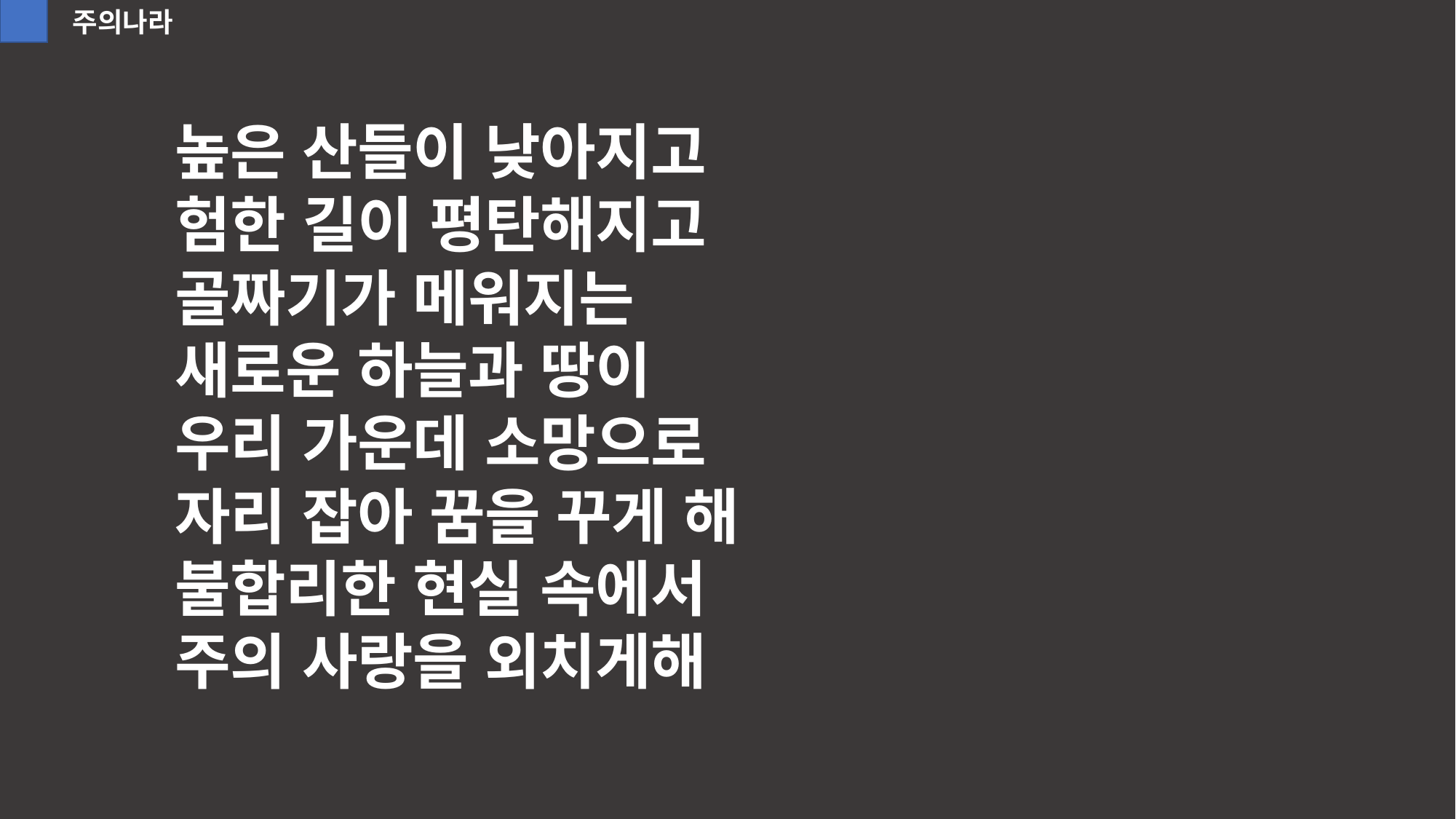

주의나라

높은 산들이 낮아지고
험한 길이 평탄해지고
골짜기가 메워지는
새로운 하늘과 땅이
우리 가운데 소망으로
자리 잡아 꿈을 꾸게 해
불합리한 현실 속에서
주의 사랑을 외치게해